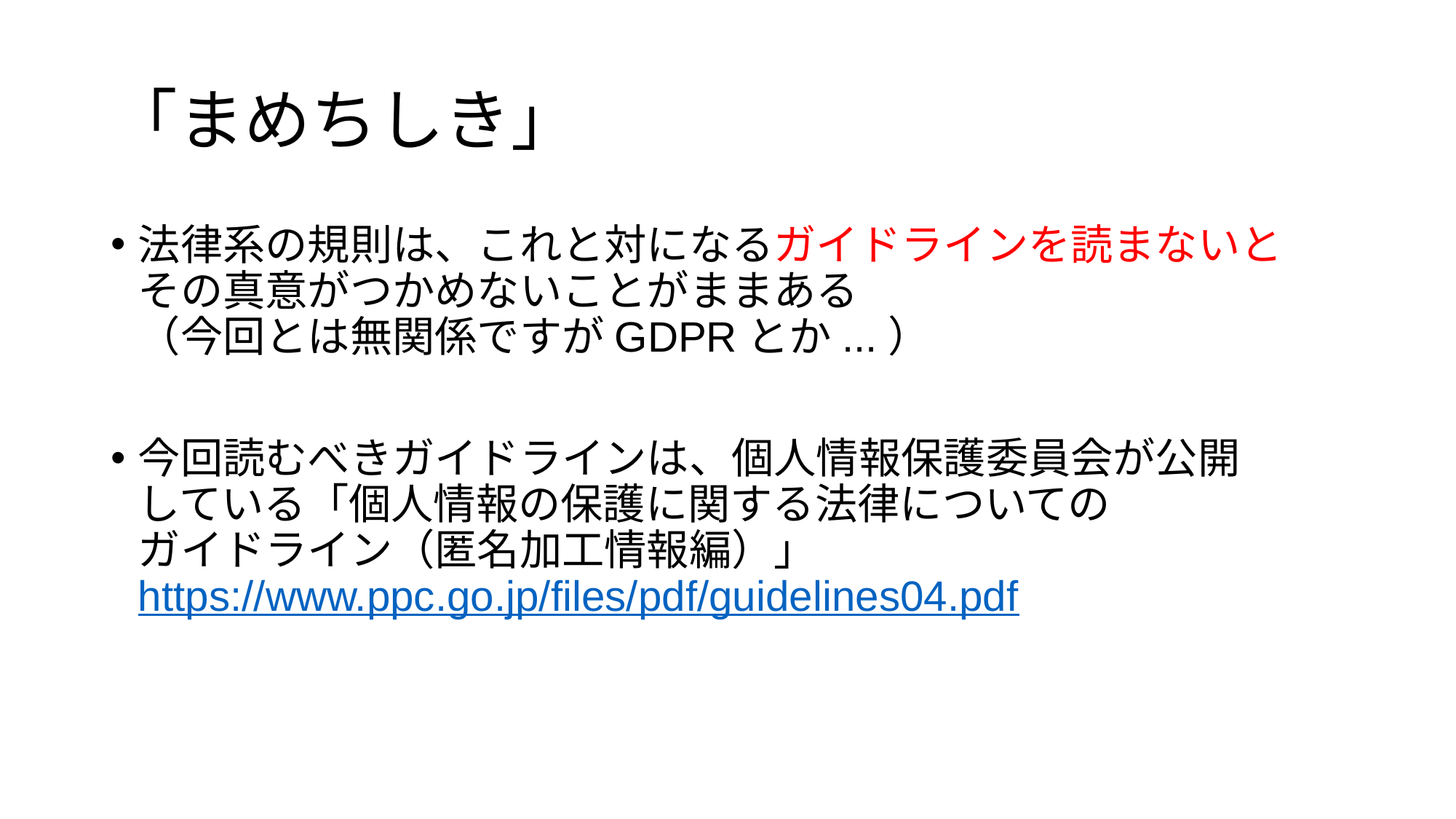

# 「まめちしき」
法律系の規則は、これと対になるガイドラインを読まないとその真意がつかめないことがままある
（今回とは無関係ですがGDPRとか...）

今回読むべきガイドラインは、個人情報保護委員会が公開
している「個人情報の保護に関する法律についての
ガイドライン（匿名加工情報編）」
https://www.ppc.go.jp/files/pdf/guidelines04.pdf